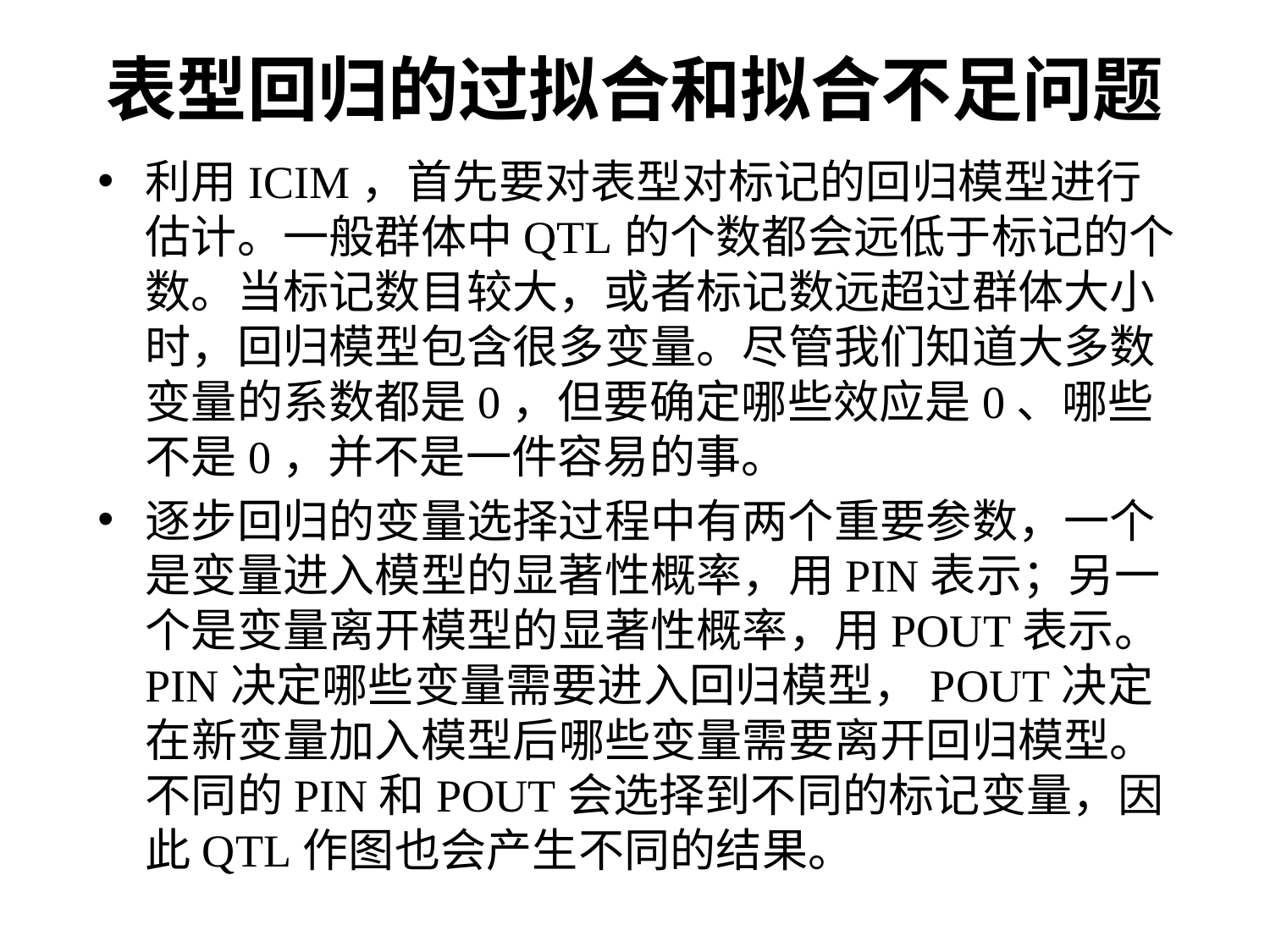

# 表型回归的过拟合和拟合不足问题
利用ICIM，首先要对表型对标记的回归模型进行估计。一般群体中QTL的个数都会远低于标记的个数。当标记数目较大，或者标记数远超过群体大小时，回归模型包含很多变量。尽管我们知道大多数变量的系数都是0，但要确定哪些效应是0、哪些不是0，并不是一件容易的事。
逐步回归的变量选择过程中有两个重要参数，一个是变量进入模型的显著性概率，用PIN表示；另一个是变量离开模型的显著性概率，用POUT表示。PIN决定哪些变量需要进入回归模型，POUT决定在新变量加入模型后哪些变量需要离开回归模型。不同的PIN和POUT会选择到不同的标记变量，因此QTL作图也会产生不同的结果。